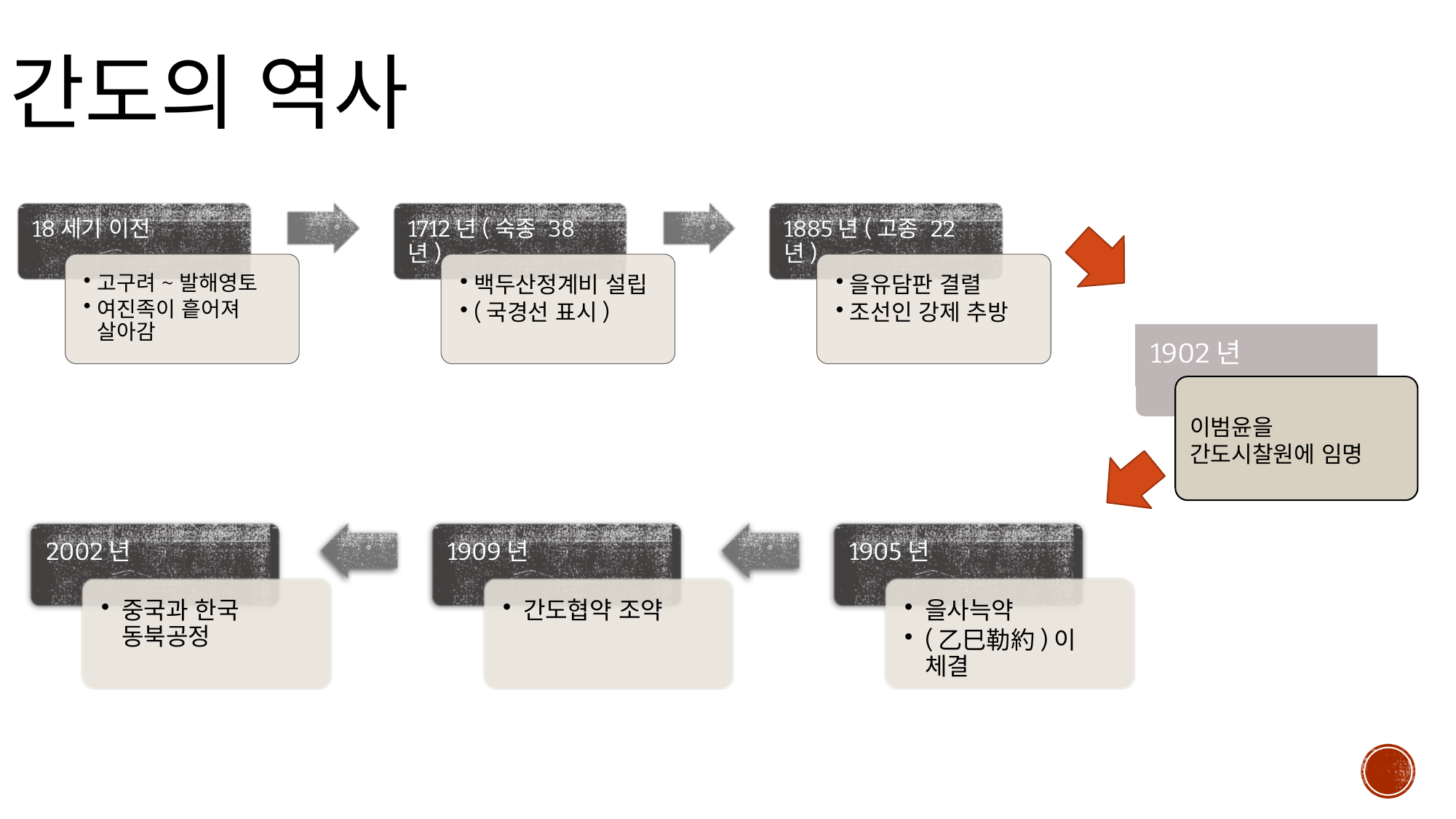

# 간도의 역사
18세기 이전
고구려~발해영토
여진족이 흩어져 살아감

1712년(숙종 38년)
백두산정계비 설립
(국경선 표시)

1885년(고종 22년)
을유담판 결렬
조선인 강제 추방

1902년

이범윤을 간도시찰원에 임명

2002년
중국과 한국 동북공정

1909년
간도협약 조약

1905년
을사늑약
(乙巳勒約)이 체결